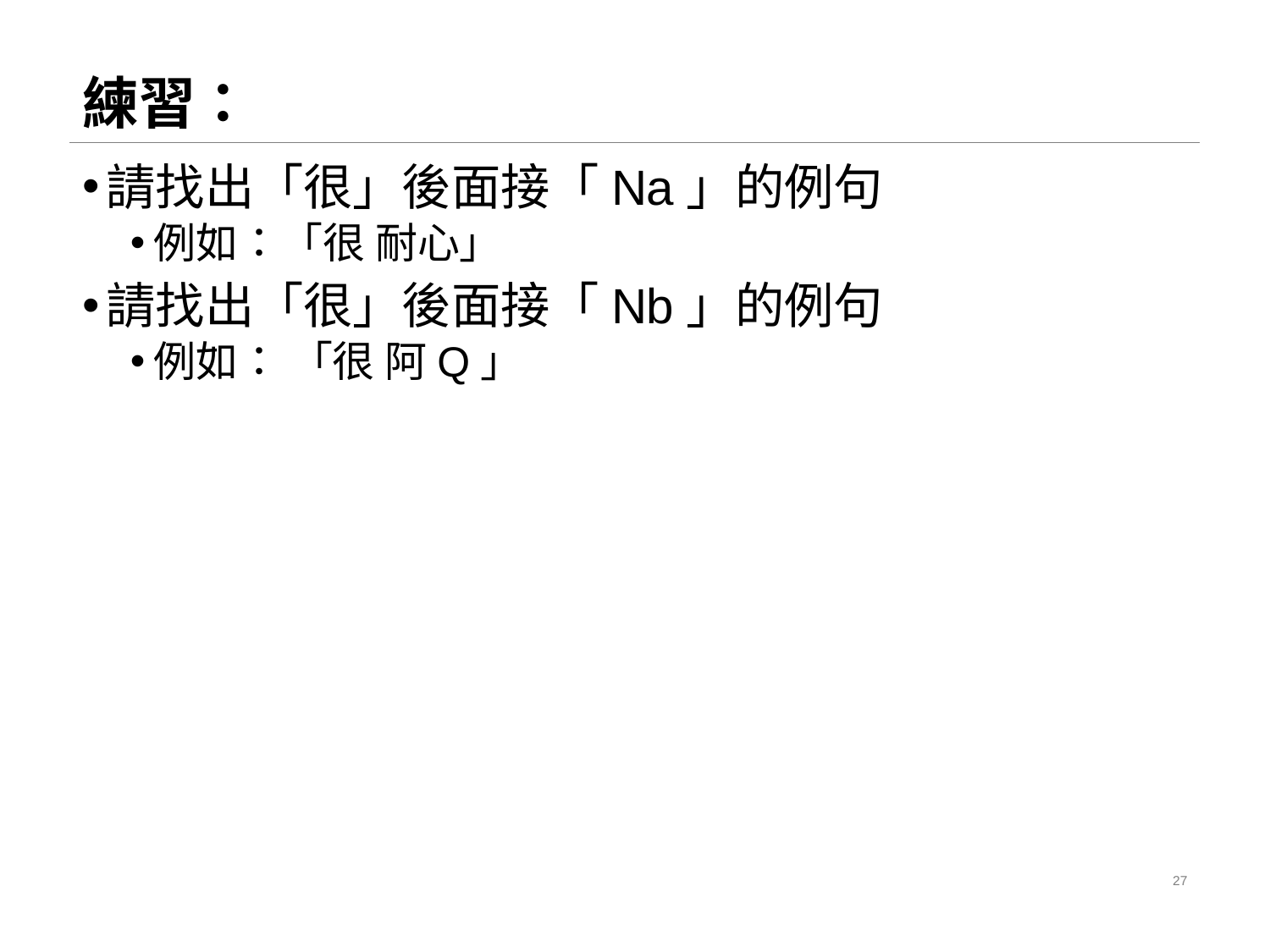

# 練習：
請找出「很」後面接「Na」的例句
例如：「很 耐心」
請找出「很」後面接「Nb」的例句
例如： 「很 阿Q」

27